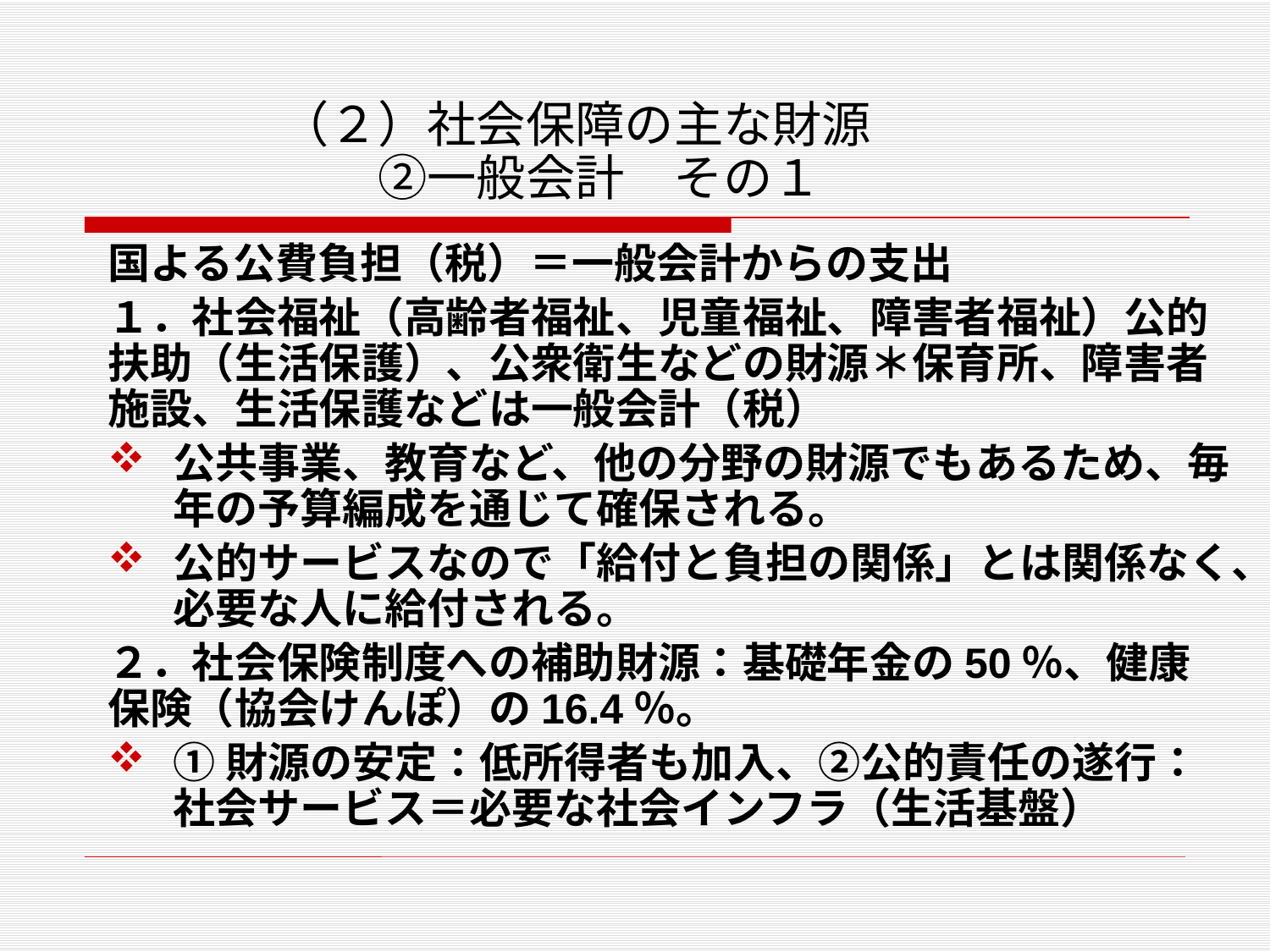

# （２）社会保障の主な財源　 ②一般会計　その１
国よる公費負担（税）＝一般会計からの支出
１．社会福祉（高齢者福祉、児童福祉、障害者福祉）公的扶助（生活保護）、公衆衛生などの財源＊保育所、障害者施設、生活保護などは一般会計（税）
公共事業、教育など、他の分野の財源でもあるため、毎年の予算編成を通じて確保される。
公的サービスなので「給付と負担の関係」とは関係なく、必要な人に給付される。
２．社会保険制度への補助財源：基礎年金の50％、健康保険（協会けんぽ）の16.4％。
①財源の安定：低所得者も加入、②公的責任の遂行：社会サービス＝必要な社会インフラ（生活基盤）